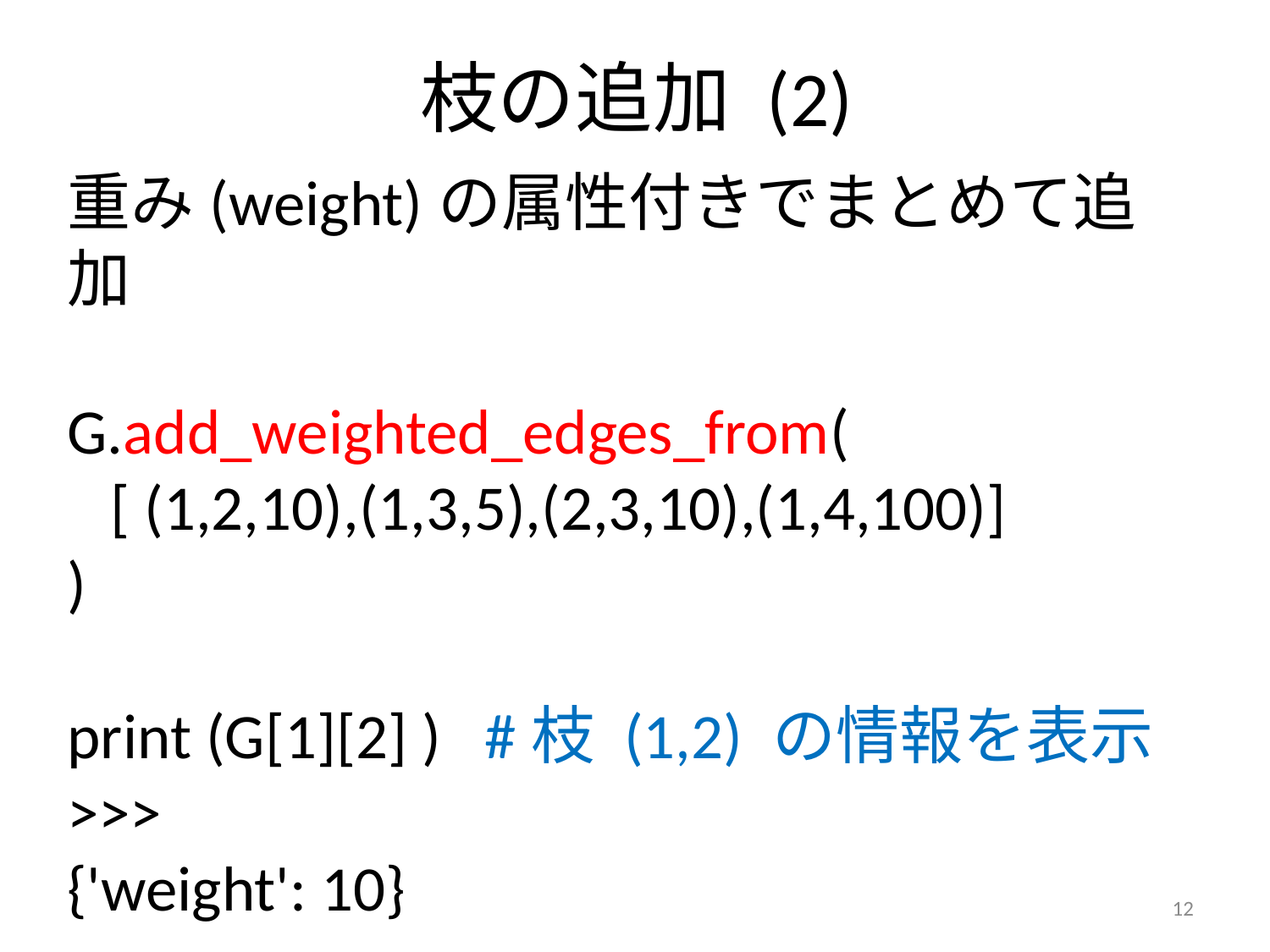

# 枝の追加 (2)
重み(weight)の属性付きでまとめて追加

G.add_weighted_edges_from(
   [ (1,2,10),(1,3,5),(2,3,10),(1,4,100)]
)

print (G[1][2] )   #枝 (1,2) の情報を表示
>>>
{'weight': 10}
12